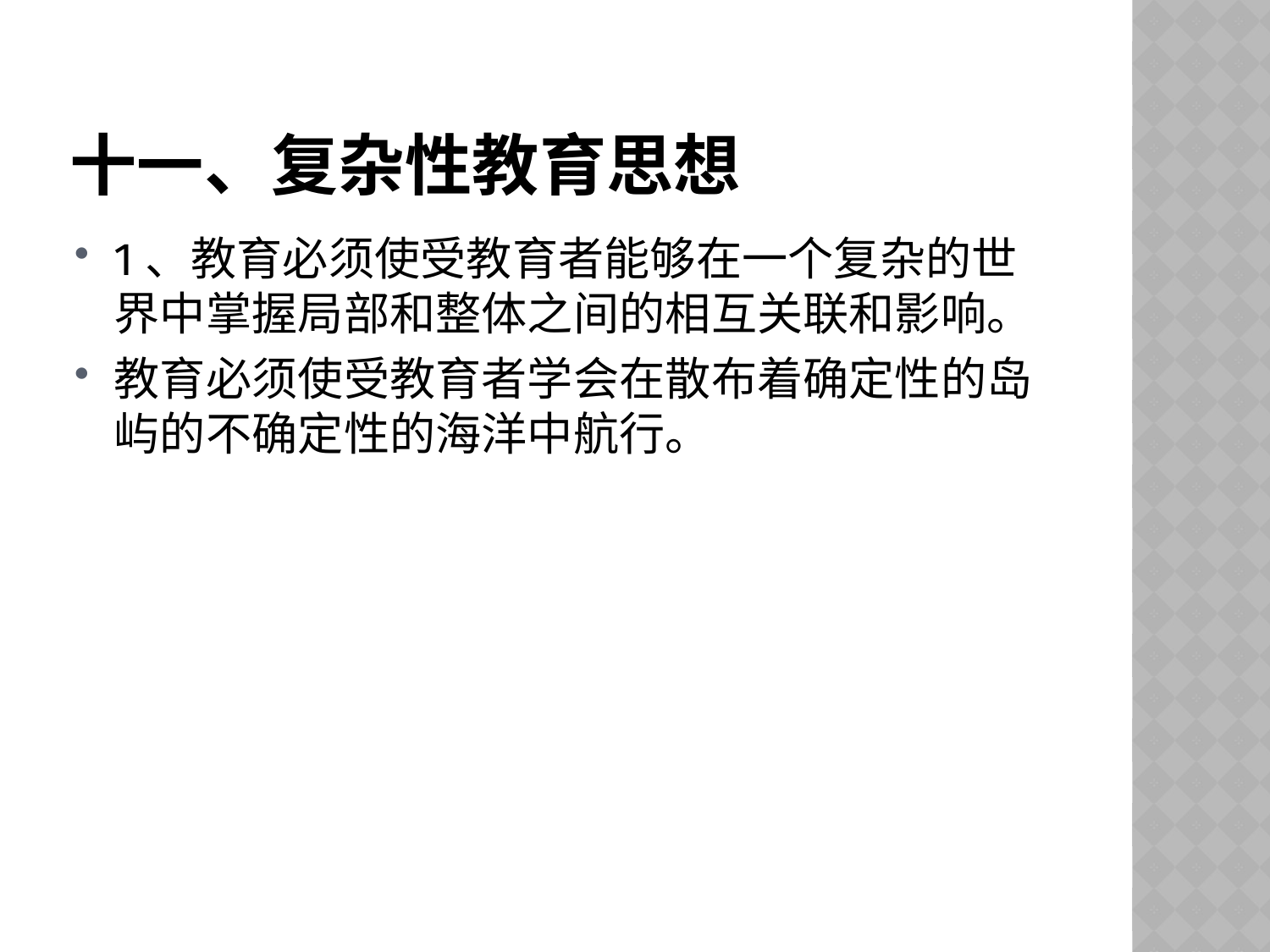

# 十一、复杂性教育思想
1、教育必须使受教育者能够在一个复杂的世界中掌握局部和整体之间的相互关联和影响。
教育必须使受教育者学会在散布着确定性的岛屿的不确定性的海洋中航行。